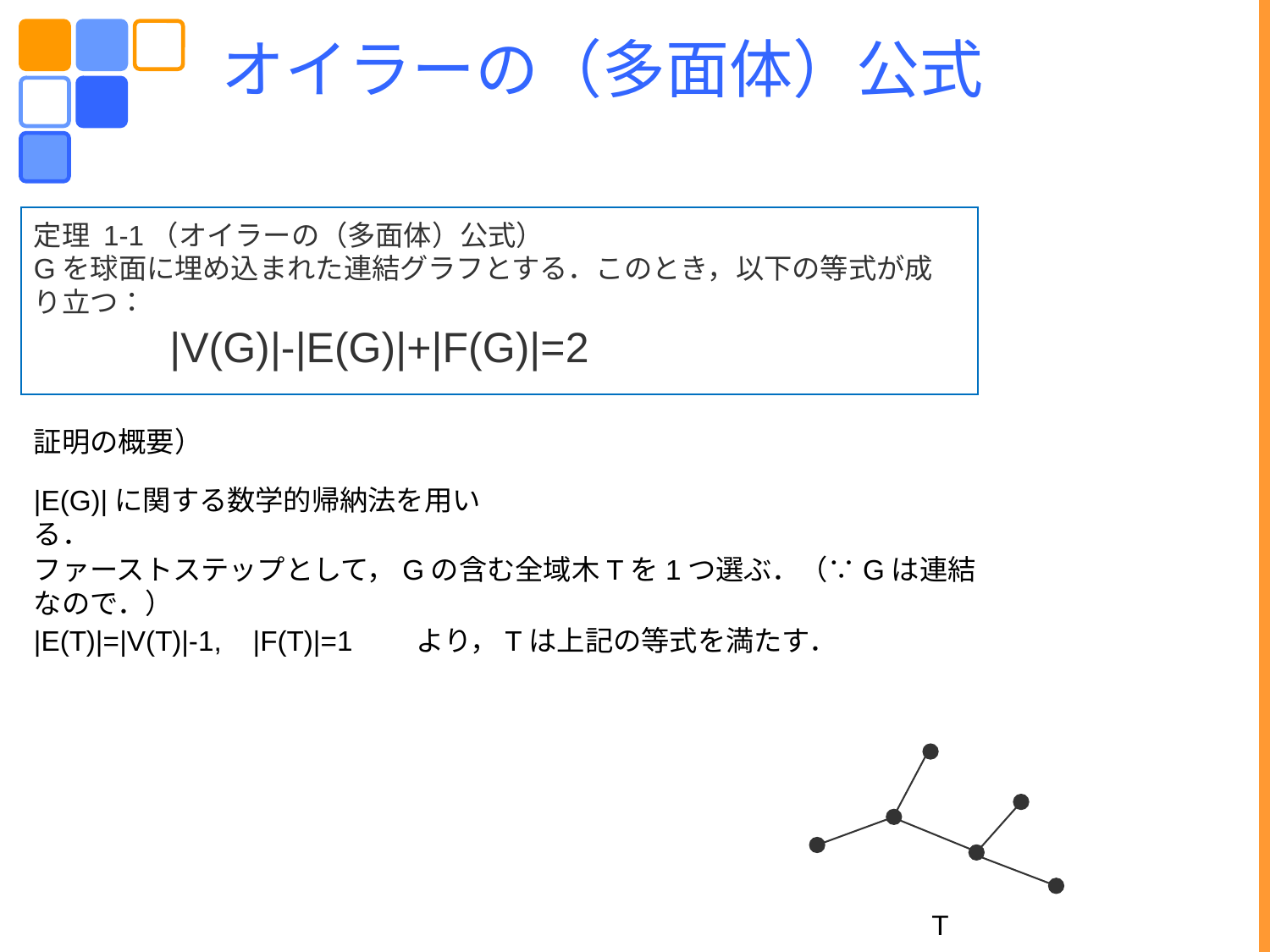

オイラーの（多面体）公式

定理 1-1（オイラーの（多面体）公式）
Gを球面に埋め込まれた連結グラフとする．このとき，以下の等式が成り立つ：
 |V(G)|-|E(G)|+|F(G)|=2
証明の概要）
|E(G)|に関する数学的帰納法を用いる．
ファーストステップとして，Gの含む全域木Tを1つ選ぶ．（∵Gは連結なので．）
|E(T)|=|V(T)|-1,    |F(T)|=1　　より，Tは上記の等式を満たす．

T